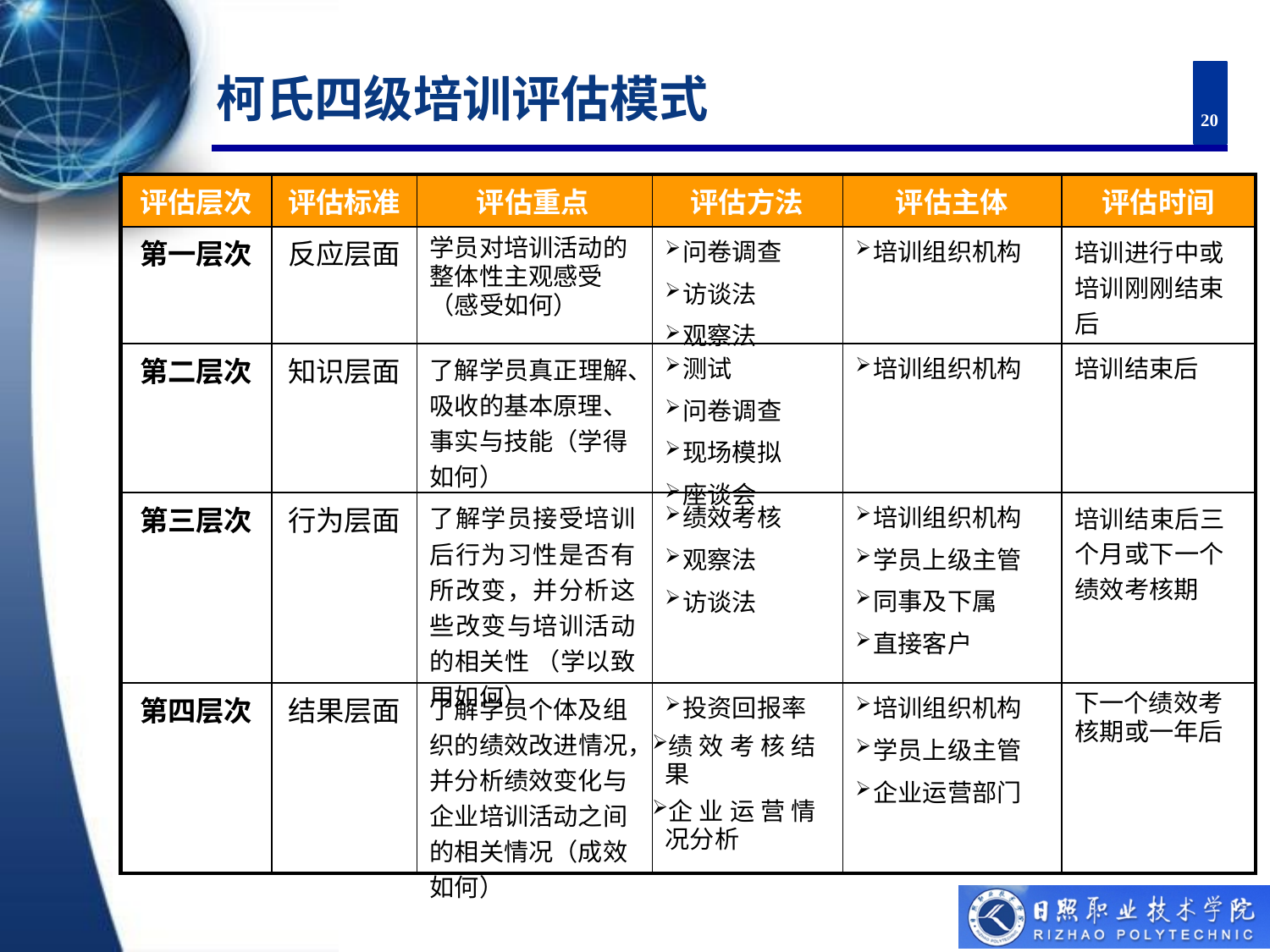

# 柯氏四级培训评估模式
20
| 评估层次 | 评估标准 | 评估重点 | 评估方法 | 评估主体 | 评估时间 |
| --- | --- | --- | --- | --- | --- |
| 第一层次 | 反应层面 | 学员对培训活动的 整体性主观感受 （感受如何） | 问卷调查 访谈法 观察法 | 培训组织机构 | 培训进行中或 培训刚刚结束 后 |
| 第二层次 | 知识层面 | 了解学员真正理解、 吸收的基本原理、 事实与技能（学得 如何） | 测试 问卷调查 现场模拟 座谈会 | 培训组织机构 | 培训结束后 |
| 第三层次 | 行为层面 | 了解学员接受培训 后行为习性是否有 所改变，并分析这 些改变与培训活动 的相关性 （学以致 用如何） | 绩效考核 观察法 访谈法 | 培训组织机构 学员上级主管 同事及下属 直接客户 | 培训结束后三 个月或下一个 绩效考核期 |
| 第四层次 | 结果层面 | 了解学员个体及组 织的绩效改进情况， 并分析绩效变化与 企业培训活动之间 的相关情况（成效 如何） | 投资回报率 绩效考核结 果 企业运营情 况分析 | 培训组织机构 学员上级主管 企业运营部门 | 下一个绩效考 核期或一年后 |